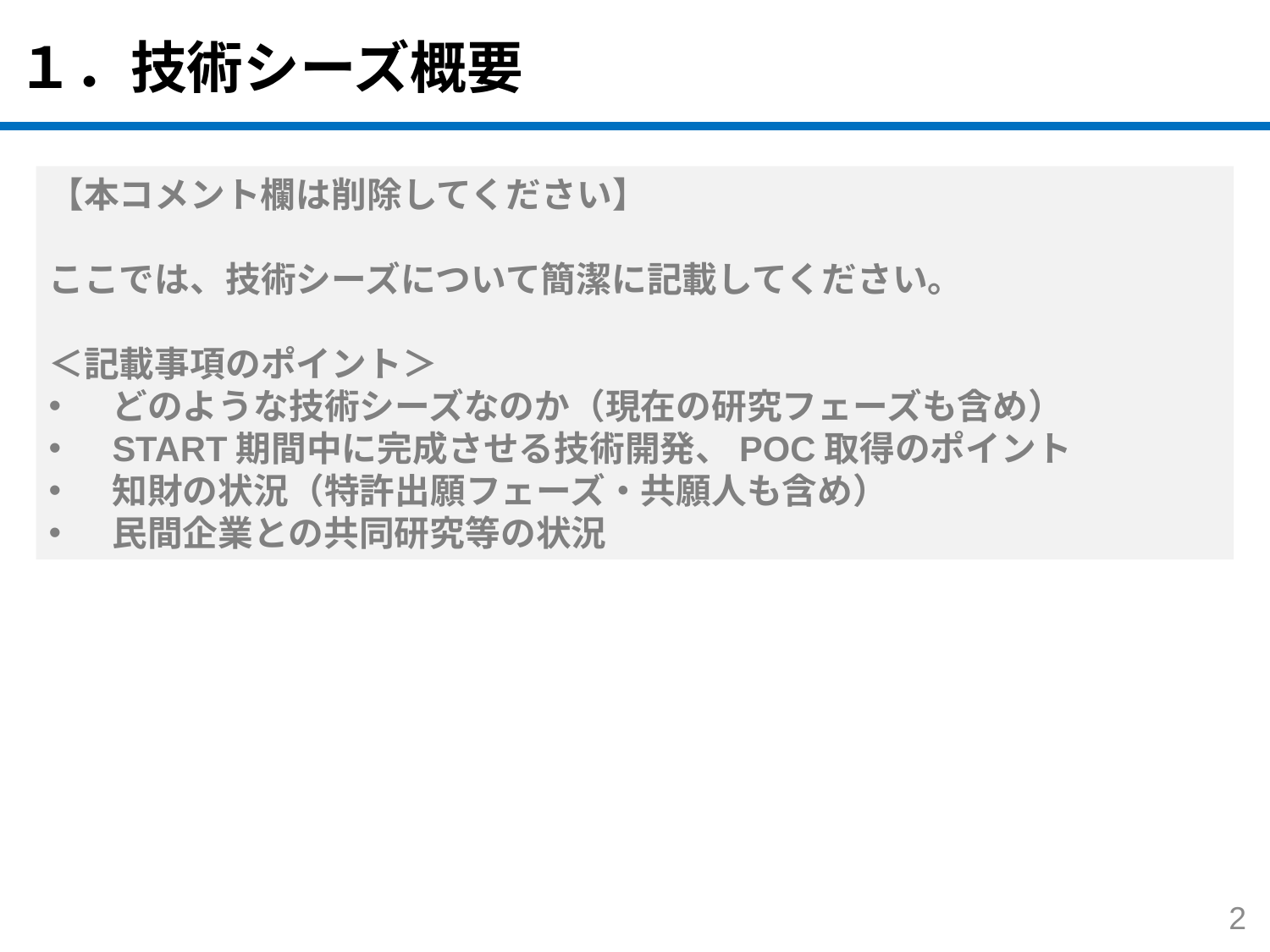

１．技術シーズ概要
【本コメント欄は削除してください】

ここでは、技術シーズについて簡潔に記載してください。

＜記載事項のポイント＞
どのような技術シーズなのか（現在の研究フェーズも含め）
START期間中に完成させる技術開発、POC取得のポイント
知財の状況（特許出願フェーズ・共願人も含め）
民間企業との共同研究等の状況
2